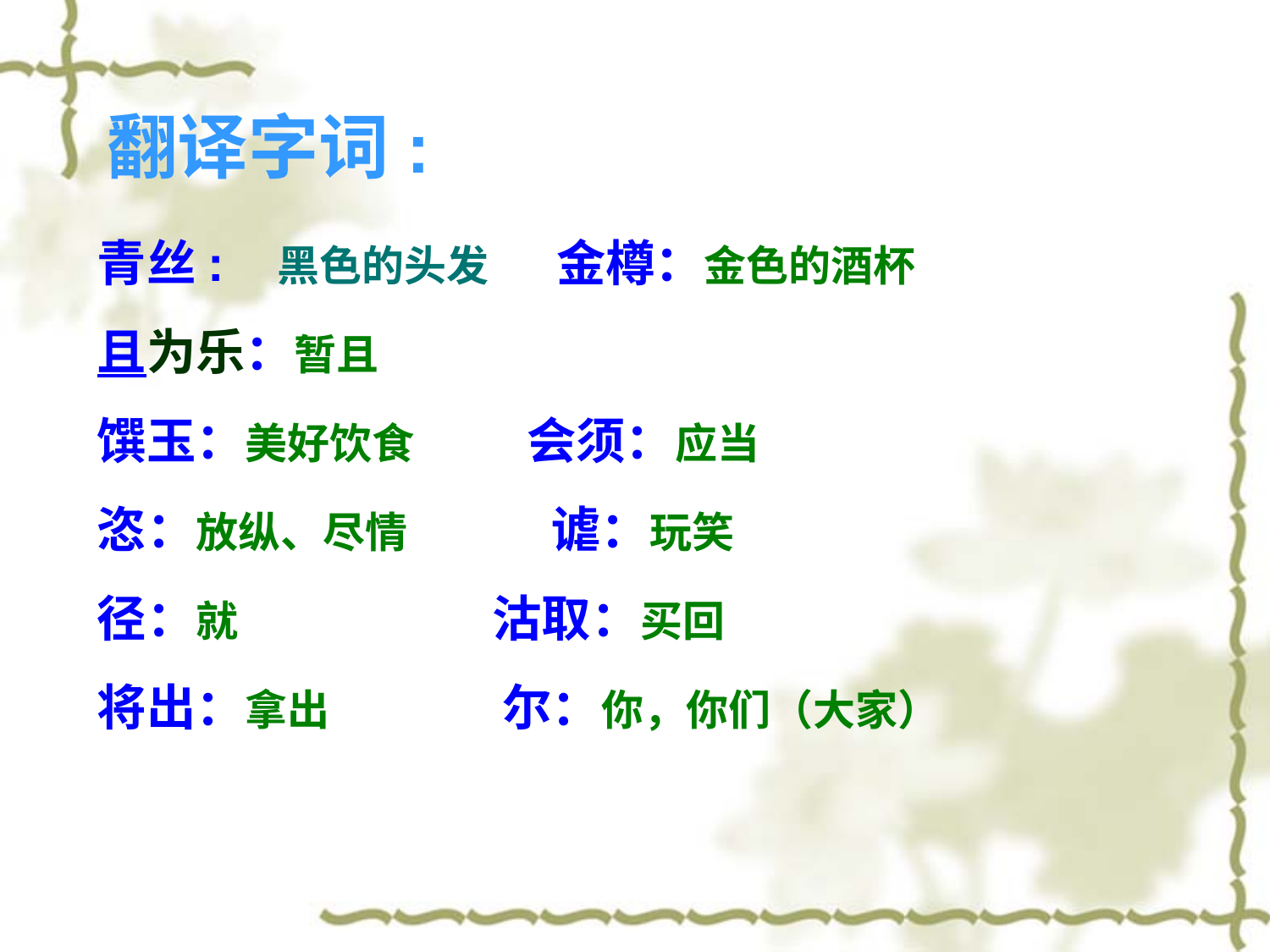

翻译字词:
青丝:   黑色的头发      金樽：金色的酒杯
且为乐：暂且
馔玉：美好饮食          会须：应当
恣：放纵、尽情                    谑：玩笑
径：就                                   沽取：买回
将出：拿出                        尔：你，你们（大家）